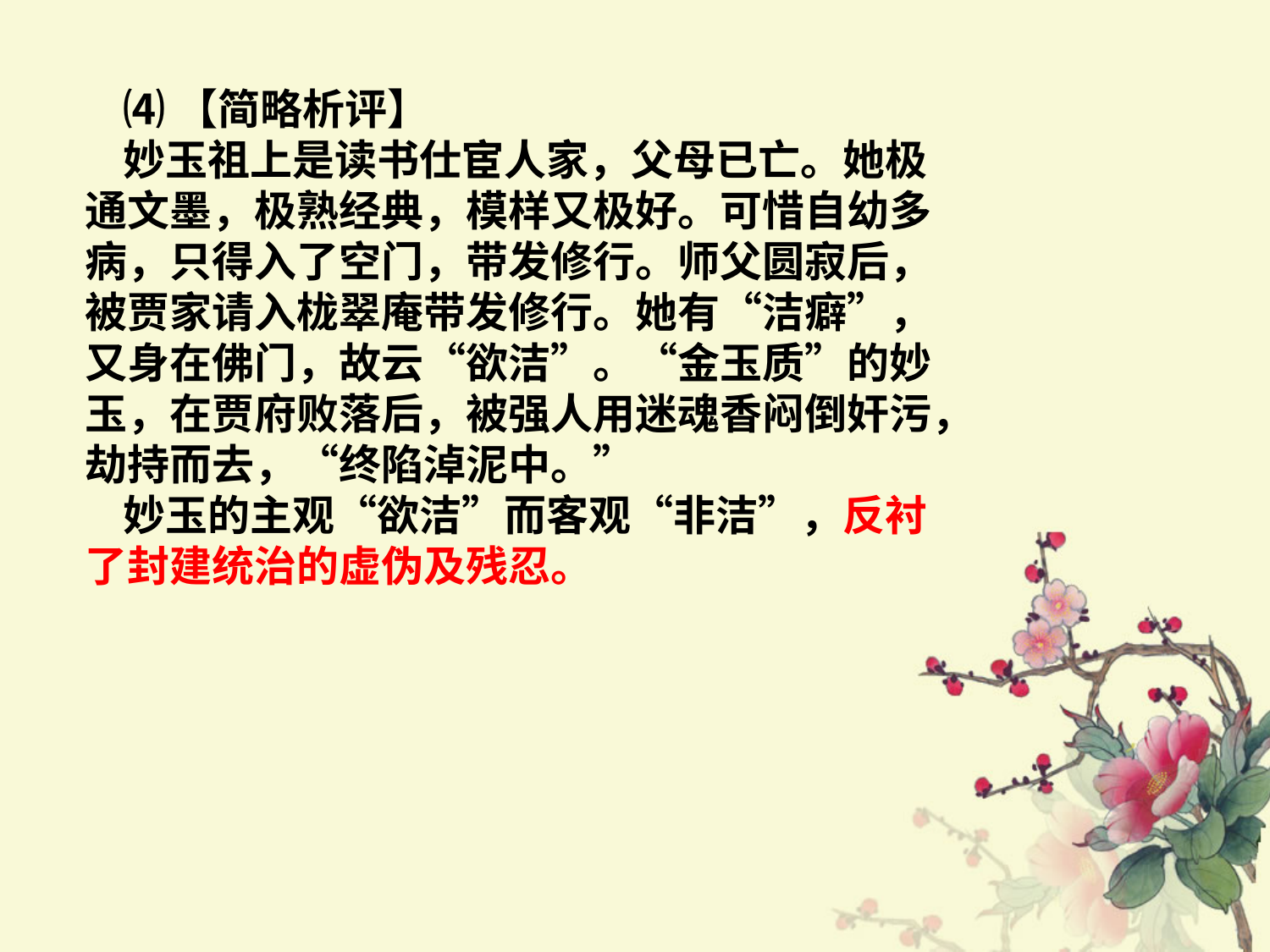

⑷【简略析评】
    妙玉祖上是读书仕宦人家，父母已亡。她极通文墨，极熟经典，模样又极好。可惜自幼多病，只得入了空门，带发修行。师父圆寂后，被贾家请入栊翠庵带发修行。她有“洁癖”，又身在佛门，故云“欲洁”。“金玉质”的妙玉，在贾府败落后，被强人用迷魂香闷倒奸污，劫持而去，“终陷淖泥中。”
    妙玉的主观“欲洁”而客观“非洁”，反衬了封建统治的虚伪及残忍。